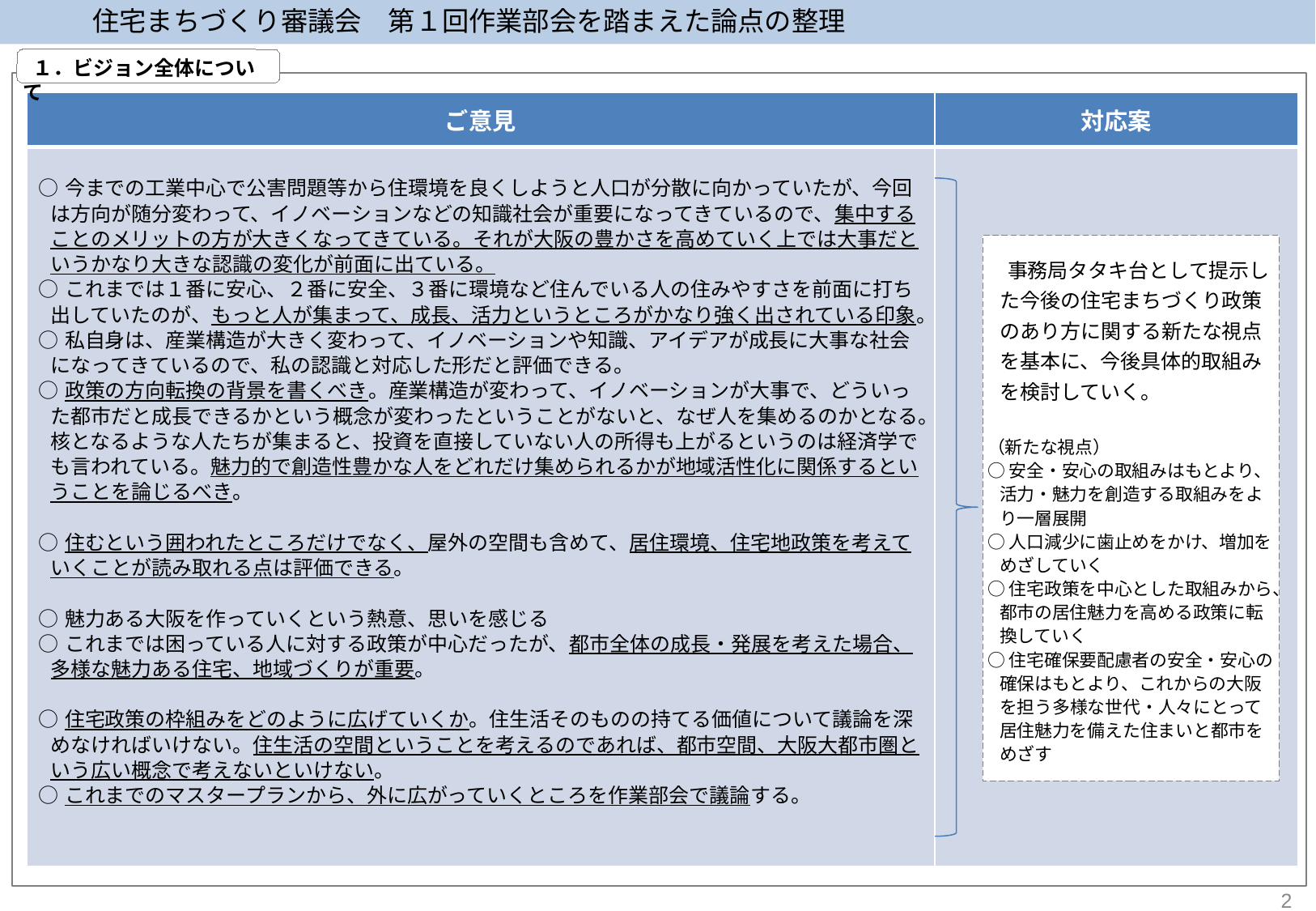

住宅まちづくり審議会　第１回作業部会を踏まえた論点の整理
 １．ビジョン全体について

| ご意見 | 対応案 |
| --- | --- |
| ○今までの工業中心で公害問題等から住環境を良くしようと人口が分散に向かっていたが、今回は方向が随分変わって、イノベーションなどの知識社会が重要になってきているので、集中することのメリットの方が大きくなってきている。それが大阪の豊かさを高めていく上では大事だというかなり大きな認識の変化が前面に出ている。 ○これまでは１番に安心、２番に安全、３番に環境など住んでいる人の住みやすさを前面に打ち出していたのが、もっと人が集まって、成長、活力というところがかなり強く出されている印象。 ○私自身は、産業構造が大きく変わって、イノベーションや知識、アイデアが成長に大事な社会になってきているので、私の認識と対応した形だと評価できる。 ○政策の方向転換の背景を書くべき。産業構造が変わって、イノベーションが大事で、どういった都市だと成長できるかという概念が変わったということがないと、なぜ人を集めるのかとなる。核となるような人たちが集まると、投資を直接していない人の所得も上がるというのは経済学でも言われている。魅力的で創造性豊かな人をどれだけ集められるかが地域活性化に関係するということを論じるべき。　　　　　　　　　　　　　　　　　　　　　　　　　　 ○住むという囲われたところだけでなく、屋外の空間も含めて、居住環境、住宅地政策を考えていくことが読み取れる点は評価できる。　　　　　　　　　　　　　　　　　　 ○魅力ある大阪を作っていくという熱意、思いを感じる ○これまでは困っている人に対する政策が中心だったが、都市全体の成長・発展を考えた場合、多様な魅力ある住宅、地域づくりが重要。　　　　　　　　　　　　　　　　 ○住宅政策の枠組みをどのように広げていくか。住生活そのものの持てる価値について議論を深めなければいけない。住生活の空間ということを考えるのであれば、都市空間、大阪大都市圏という広い概念で考えないといけない。 ○これまでのマスタープランから、外に広がっていくところを作業部会で議論する。 |  |

　事務局タタキ台として提示した今後の住宅まちづくり政策のあり方に関する新たな視点を基本に、今後具体的取組みを検討していく。

（新たな視点）
○安全・安心の取組みはもとより、活力・魅力を創造する取組みをより一層展開
○人口減少に歯止めをかけ、増加をめざしていく
○住宅政策を中心とした取組みから、都市の居住魅力を高める政策に転換していく
○住宅確保要配慮者の安全・安心の確保はもとより、これからの大阪を担う多様な世代・人々にとって居住魅力を備えた住まいと都市をめざす
2